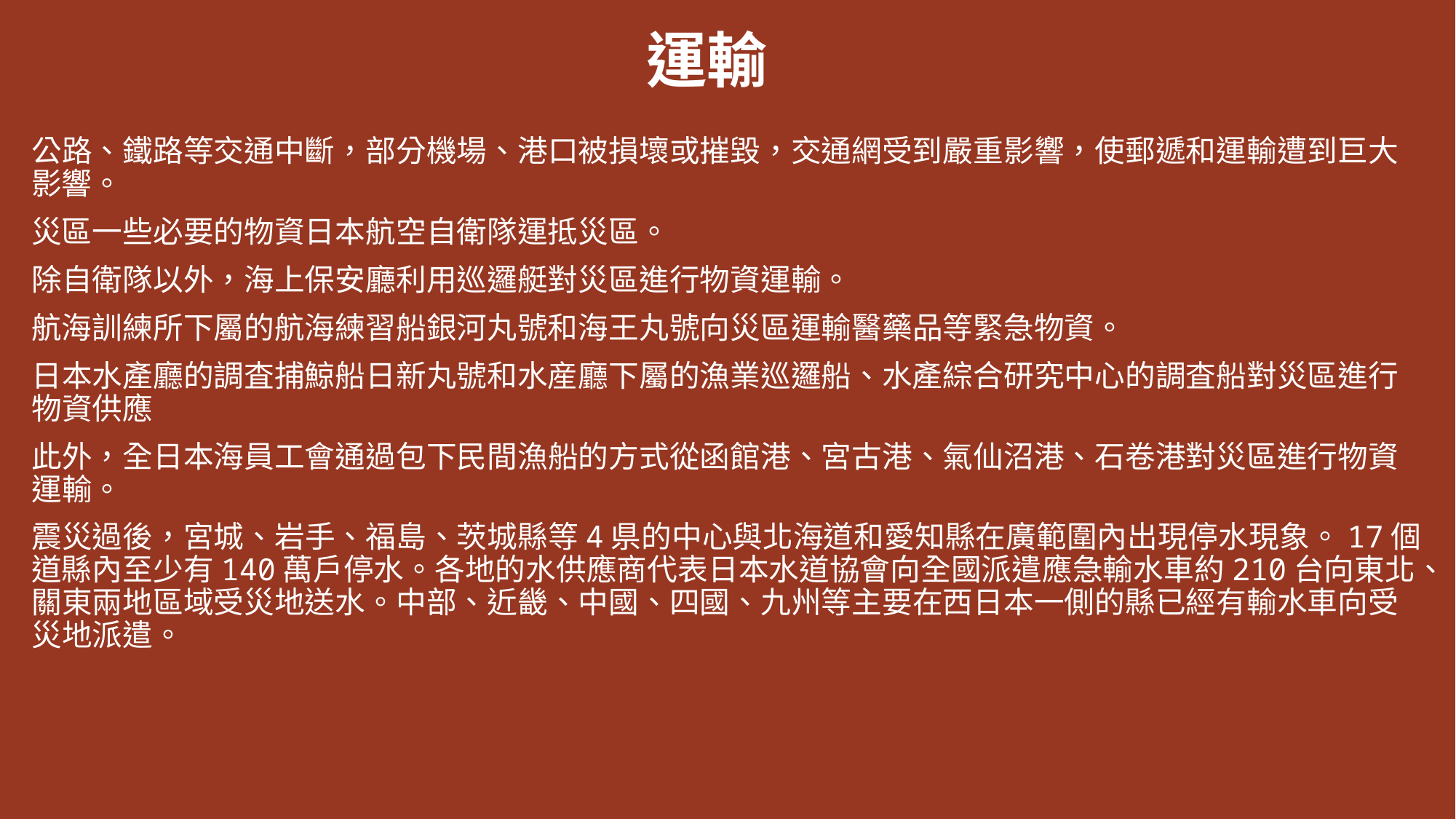

運輸

公路、鐵路等交通中斷，部分機場、港口被損壞或摧毀，交通網受到嚴重影響，使郵遞和運輸遭到巨大影響。
災區一些必要的物資日本航空自衛隊運抵災區。
除自衛隊以外，海上保安廳利用巡邏艇對災區進行物資運輸。
航海訓練所下屬的航海練習船銀河丸號和海王丸號向災區運輸醫藥品等緊急物資。
日本水產廳的調査捕鯨船日新丸號和水産廳下屬的漁業巡邏船、水產綜合研究中心的調査船對災區進行物資供應
此外，全日本海員工會通過包下民間漁船的方式從函館港、宮古港、氣仙沼港、石卷港對災區進行物資運輸。
震災過後，宮城、岩手、福島、茨城縣等4県的中心與北海道和愛知縣在廣範圍內出現停水現象。17個道縣內至少有140萬戶停水。各地的水供應商代表日本水道協會向全國派遣應急輸水車約210台向東北、關東兩地區域受災地送水。中部、近畿、中國、四國、九州等主要在西日本一側的縣已經有輸水車向受災地派遣。